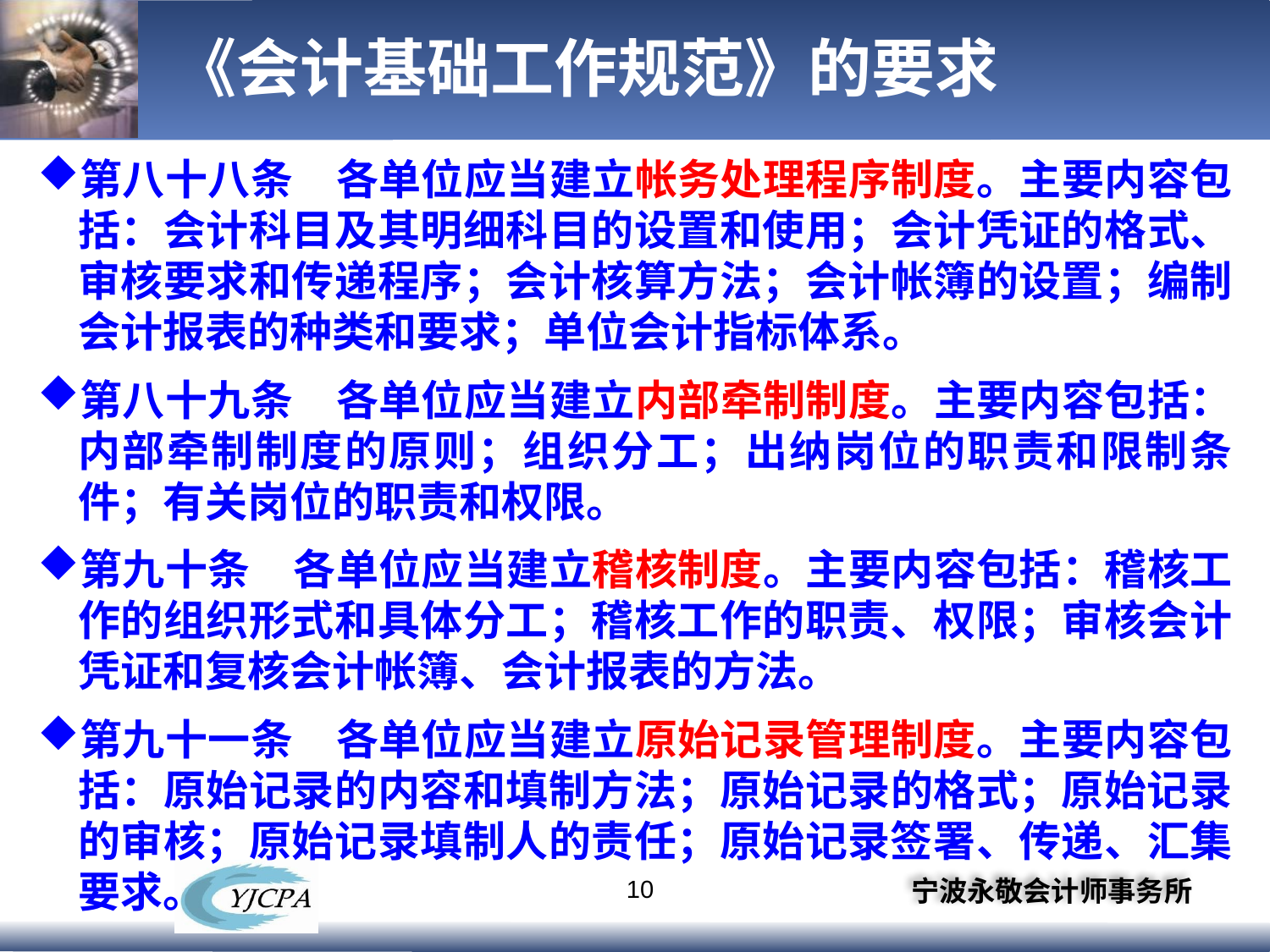

# 《会计基础工作规范》的要求
第八十八条　各单位应当建立帐务处理程序制度。主要内容包括：会计科目及其明细科目的设置和使用；会计凭证的格式、审核要求和传递程序；会计核算方法；会计帐簿的设置；编制会计报表的种类和要求；单位会计指标体系。
第八十九条　各单位应当建立内部牵制制度。主要内容包括：内部牵制制度的原则；组织分工；出纳岗位的职责和限制条件；有关岗位的职责和权限。
第九十条　各单位应当建立稽核制度。主要内容包括：稽核工作的组织形式和具体分工；稽核工作的职责、权限；审核会计凭证和复核会计帐簿、会计报表的方法。
第九十一条　各单位应当建立原始记录管理制度。主要内容包括：原始记录的内容和填制方法；原始记录的格式；原始记录的审核；原始记录填制人的责任；原始记录签署、传递、汇集要求。